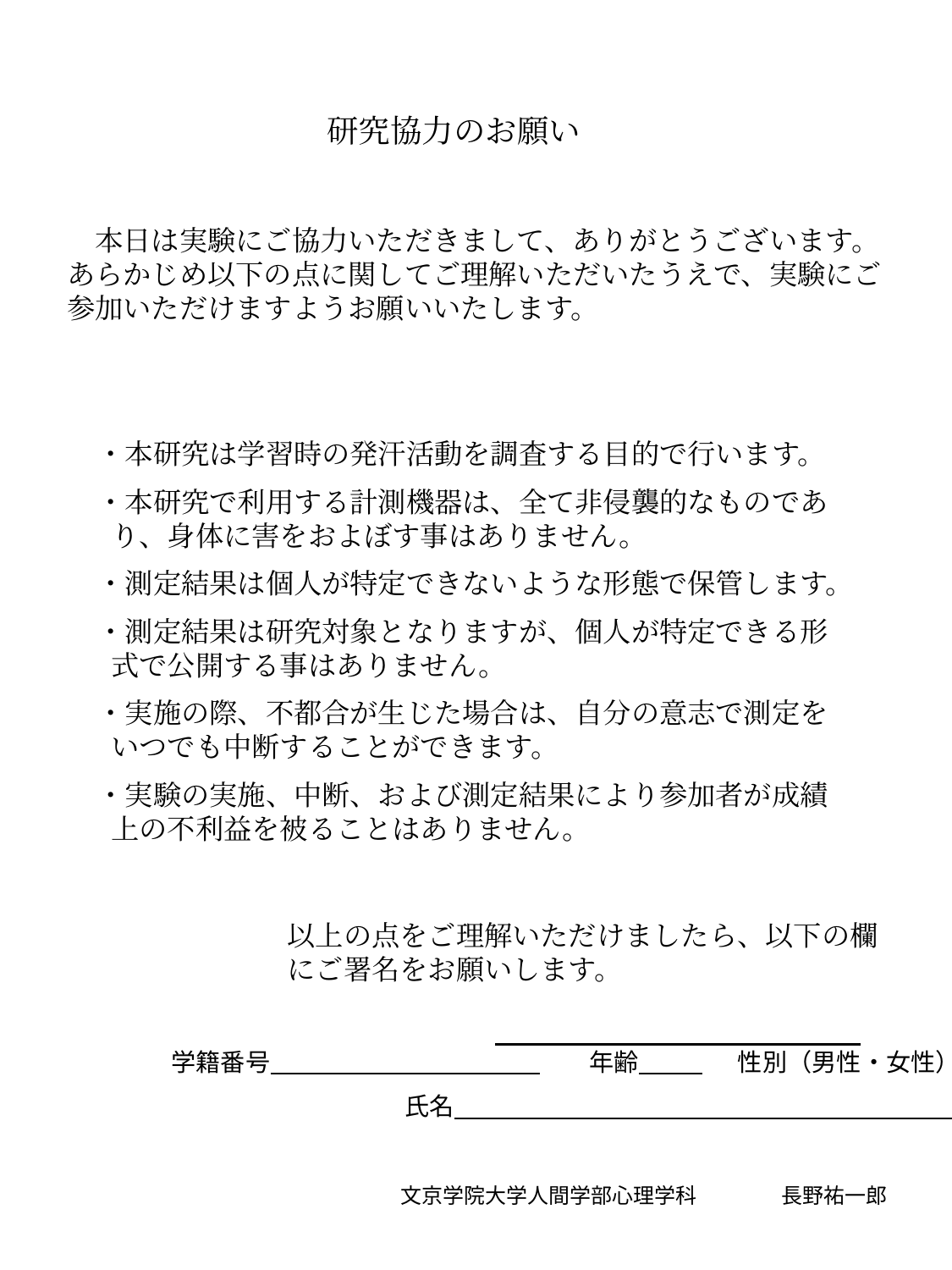

研究協力のお願い
　本日は実験にご協力いただきまして、ありがとうございます。あらかじめ以下の点に関してご理解いただいたうえで、実験にご参加いただけますようお願いいたします。
・本研究は学習時の発汗活動を調査する目的で行います。
・本研究で利用する計測機器は、全て非侵襲的なものであり、身体に害をおよぼす事はありません。
・測定結果は個人が特定できないような形態で保管します。
・測定結果は研究対象となりますが、個人が特定できる形式で公開する事はありません。
・実施の際、不都合が生じた場合は、自分の意志で測定をいつでも中断することができます。
・実験の実施、中断、および測定結果により参加者が成績上の不利益を被ることはありません。
以上の点をご理解いただけましたら、以下の欄にご署名をお願いします。

学籍番号　　　　　　　　　    　　　年齢 　        　性別（男性・女性）
氏名
文京学院大学人間学部心理学科	長野祐一郎